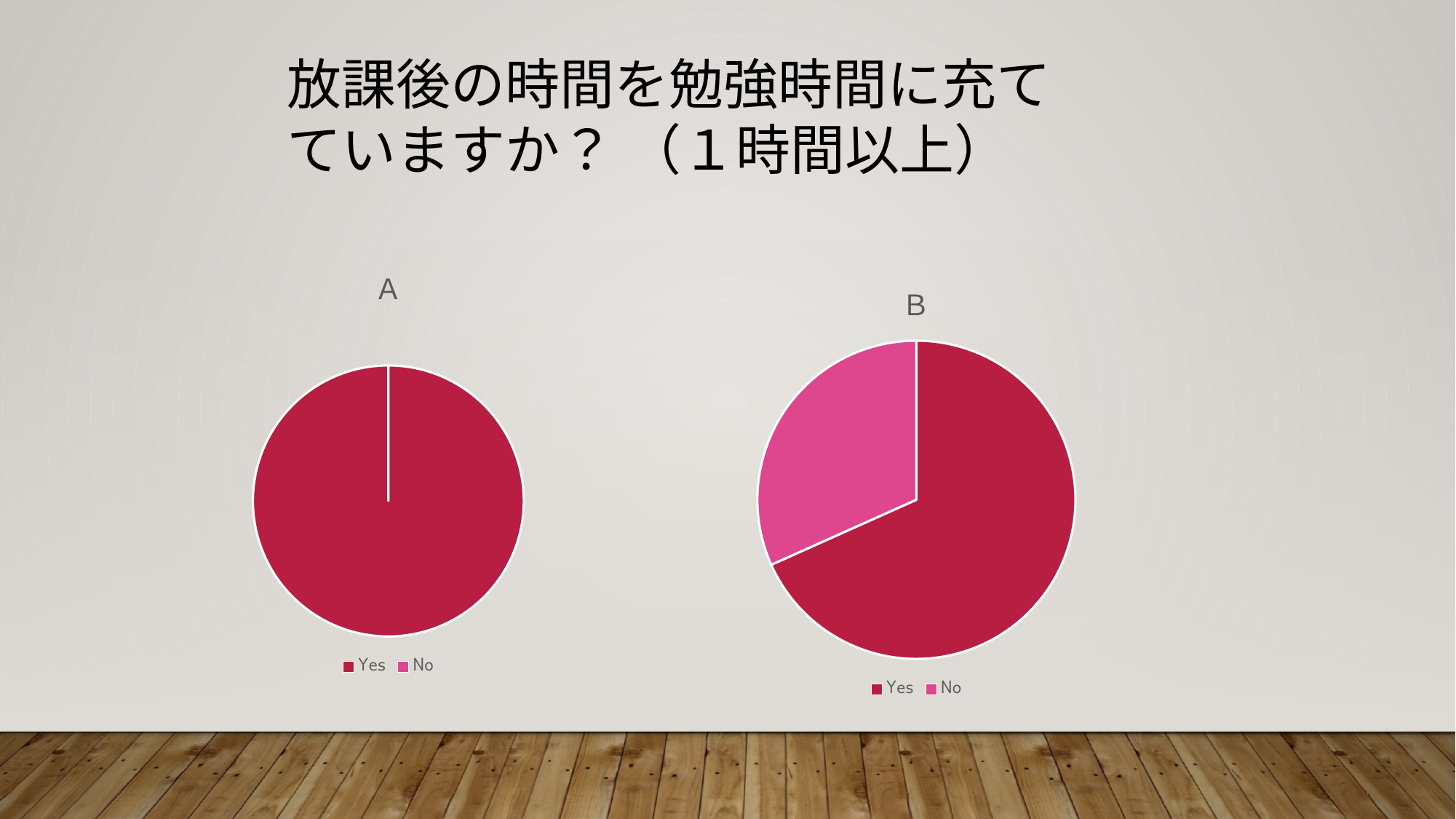

放課後の時間を勉強時間に充てていますか？ （１時間以上）

### Chart:

| Category | Ａ |
|---|---|
| Yes | 100.0 |
| No | 0.0 |

### Chart:

| Category | Ｂ |
|---|---|
| Yes | 68.3 |
| No | 31.7 |